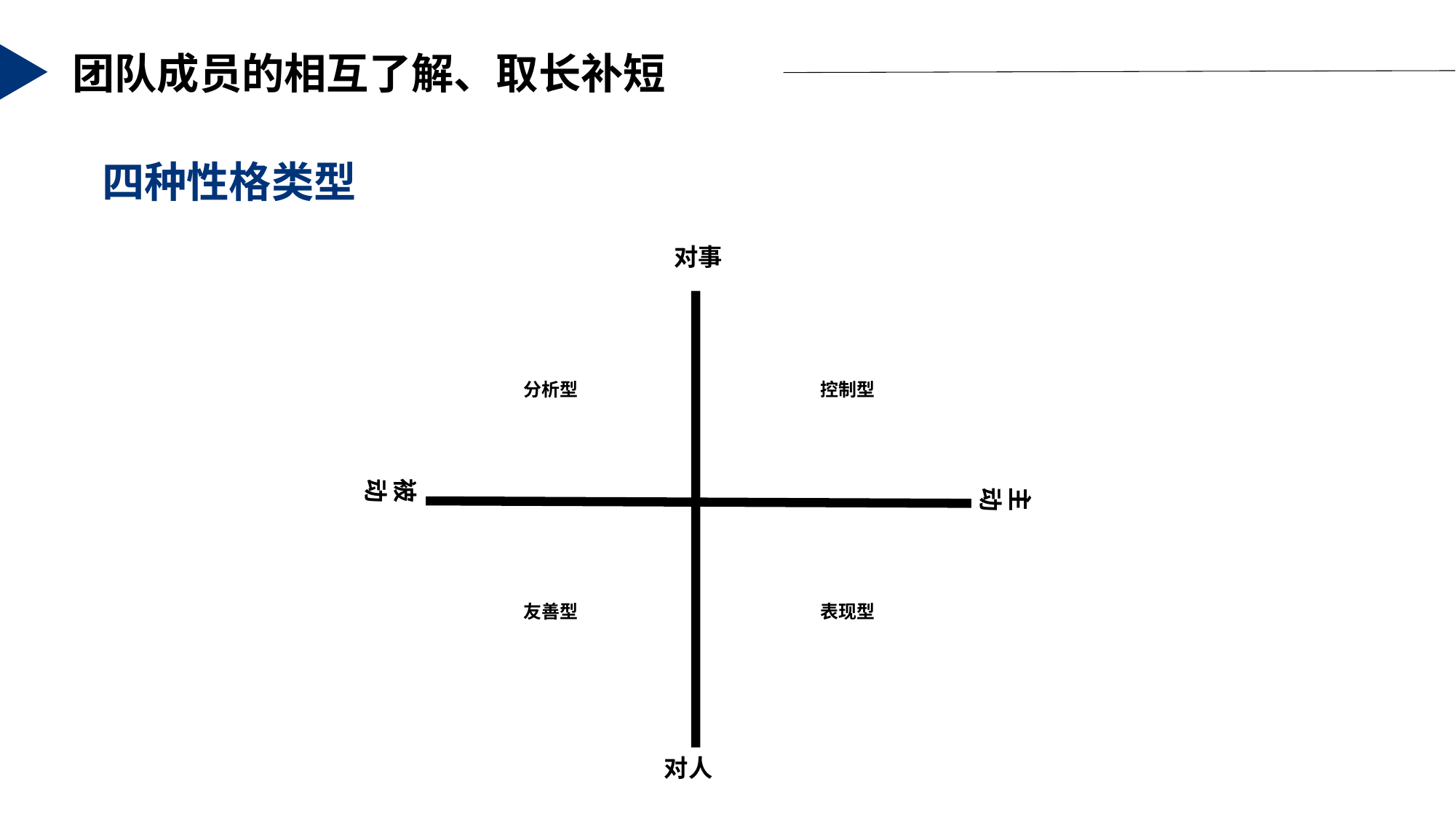

四种性格类型
对事

分析型
控制型
被动
主动

友善型

对人
表现型